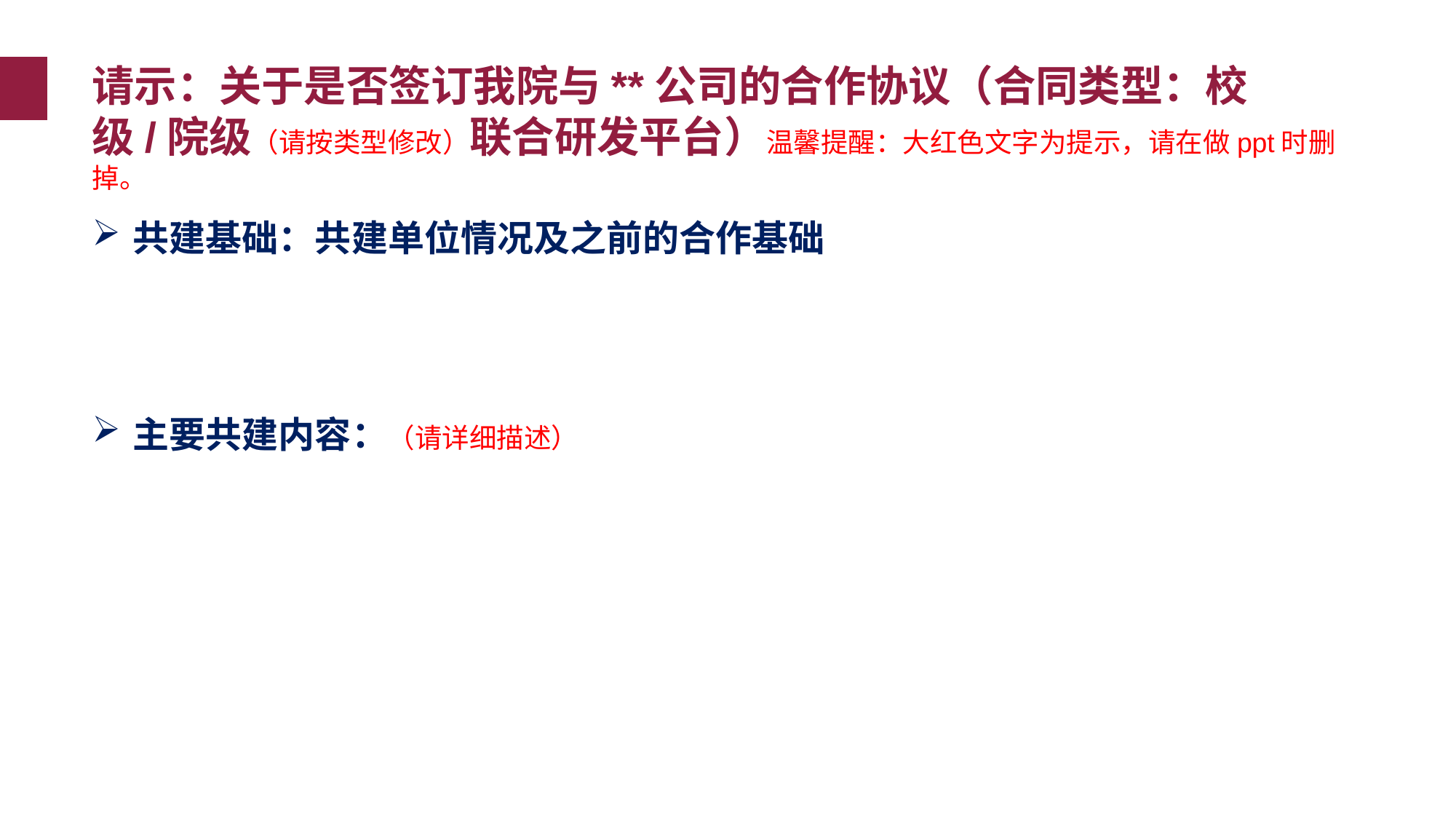

请示：关于是否签订我院与**公司的合作协议（合同类型：校级/院级（请按类型修改）联合研发平台）温馨提醒：大红色文字为提示，请在做ppt时删掉。

共建基础：共建单位情况及之前的合作基础

主要共建内容：（请详细描述）